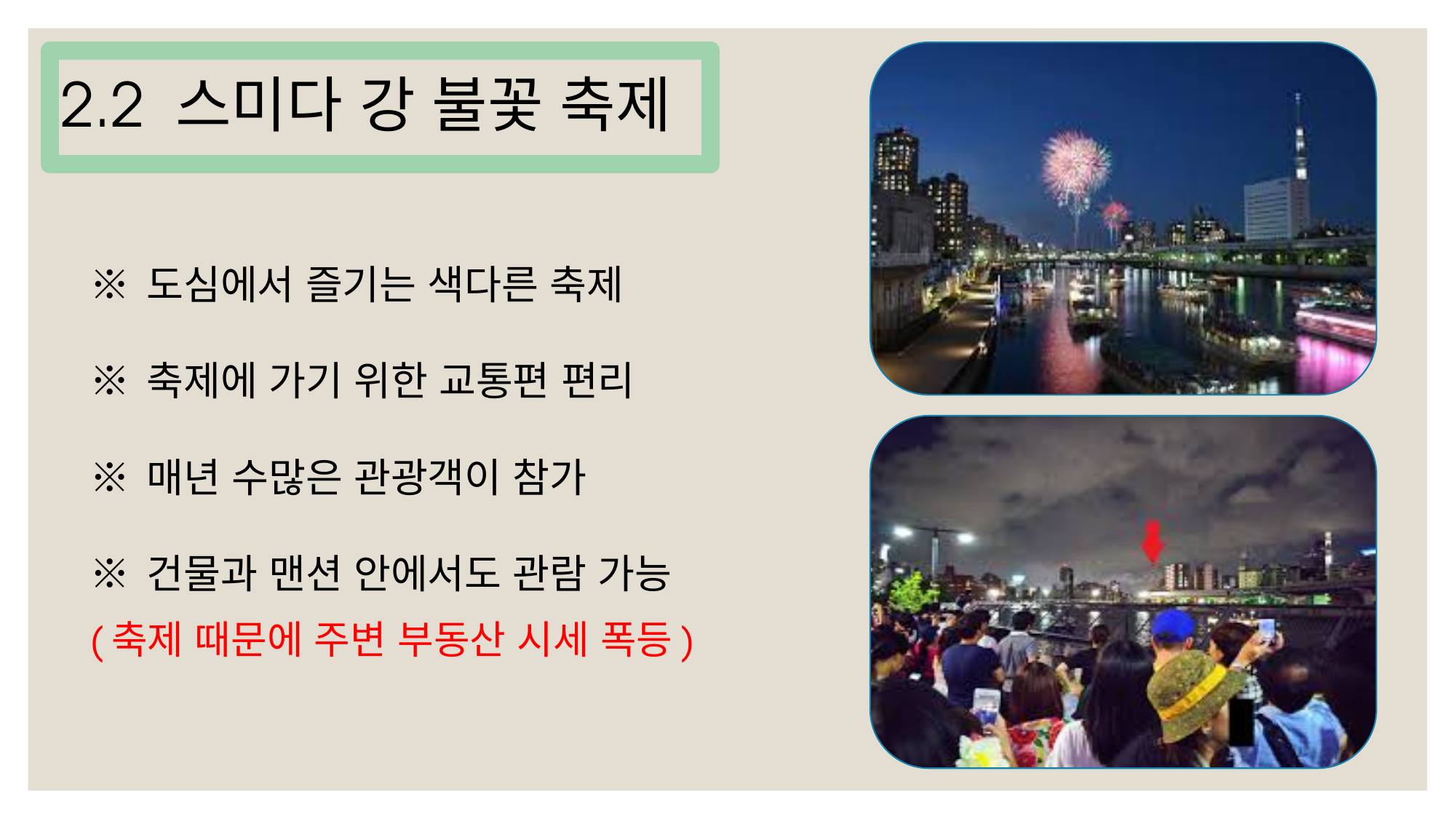

2.2 스미다 강 불꽃 축제
※ 도심에서 즐기는 색다른 축제
※ 축제에 가기 위한 교통편 편리

※ 매년 수많은 관광객이 참가
※ 건물과 맨션 안에서도 관람 가능
(축제 때문에 주변 부동산 시세 폭등)